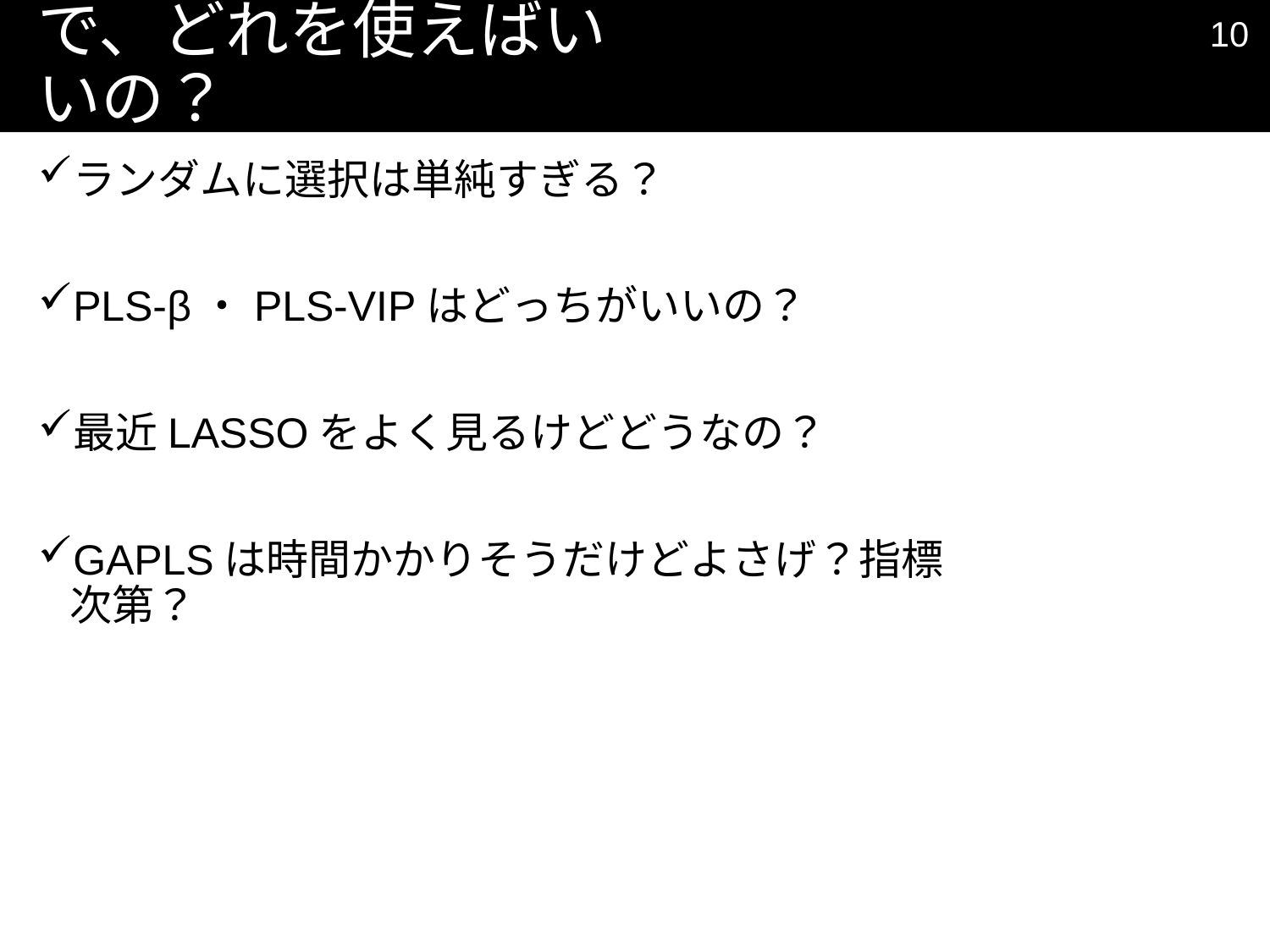

10
# で、どれを使えばいいの？
ランダムに選択は単純すぎる？

PLS-β・PLS-VIPはどっちがいいの？

最近LASSOをよく見るけどどうなの？

GAPLSは時間かかりそうだけどよさげ？指標次第？